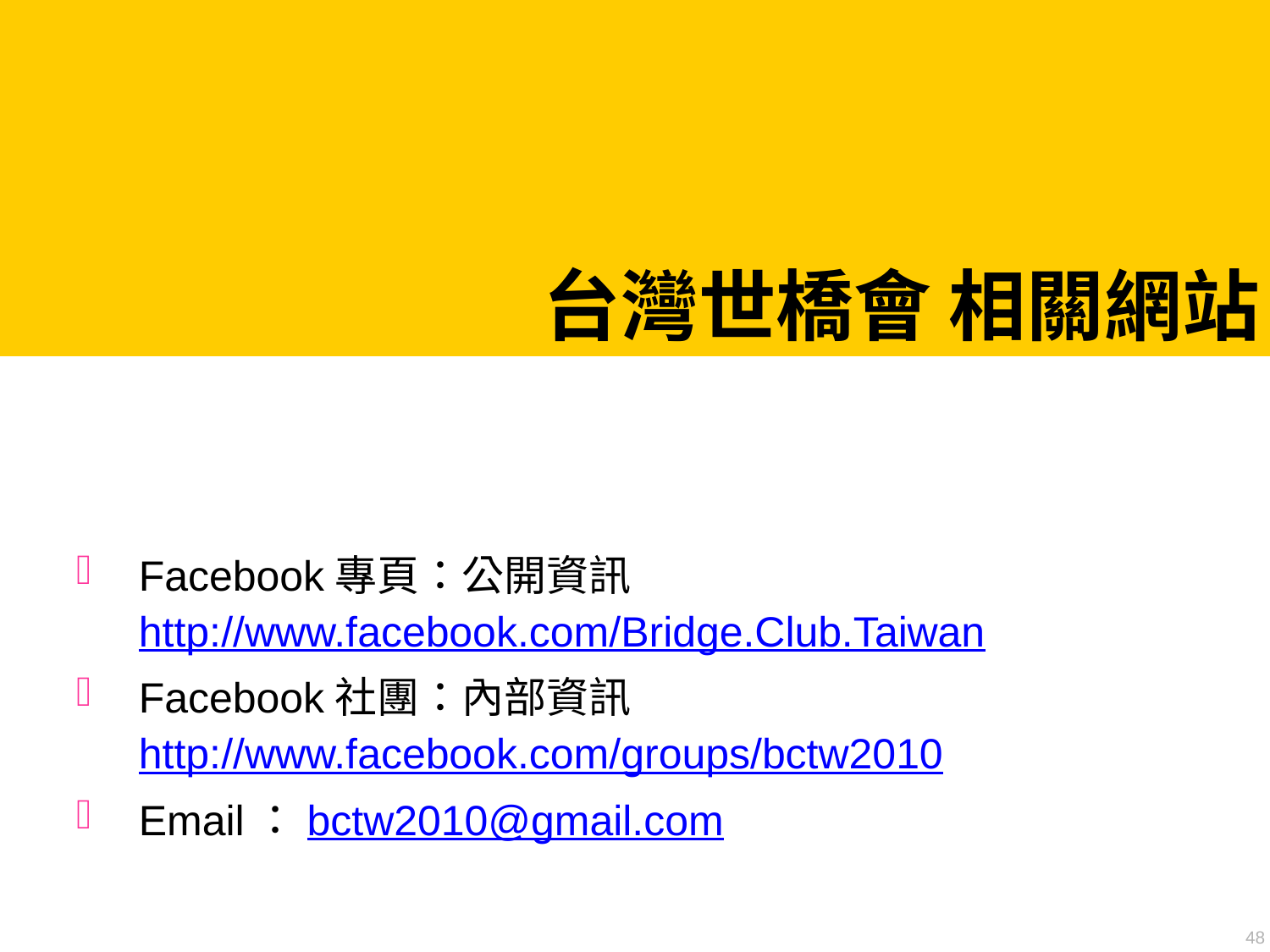

# 台灣世橋會 相關網站
Facebook專頁：公開資訊
http://www.facebook.com/Bridge.Club.Taiwan
Facebook社團：內部資訊
http://www.facebook.com/groups/bctw2010
Email：bctw2010@gmail.com
48